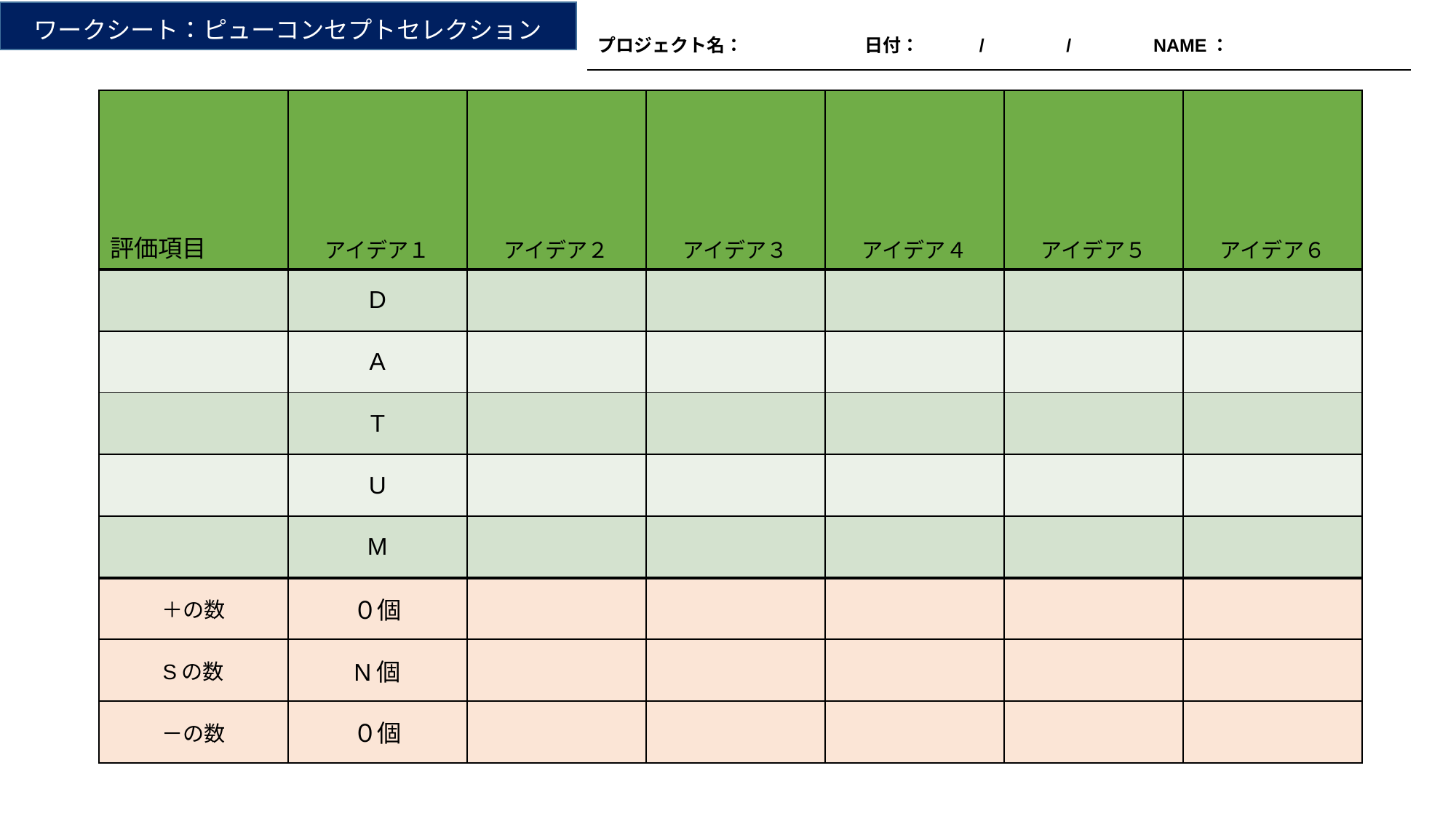

ワークシート：ピューコンセプトセレクション
| プロジェクト名：　　　　　　 日付：　　　/　　　　/　　　　NAME： |
| --- |
| 評価項目 | アイデア１ | アイデア２ | アイデア３ | アイデア４ | アイデア５ | アイデア６ |
| --- | --- | --- | --- | --- | --- | --- |
|  | D |  |  |  |  |  |
|  | A |  |  |  |  |  |
|  | T |  |  |  |  |  |
|  | U |  |  |  |  |  |
|  | M |  |  |  |  |  |
| ＋の数 | ０個 |  |  |  |  |  |
| Sの数 | N個 |  |  |  |  |  |
| －の数 | ０個 |  |  |  |  |  |